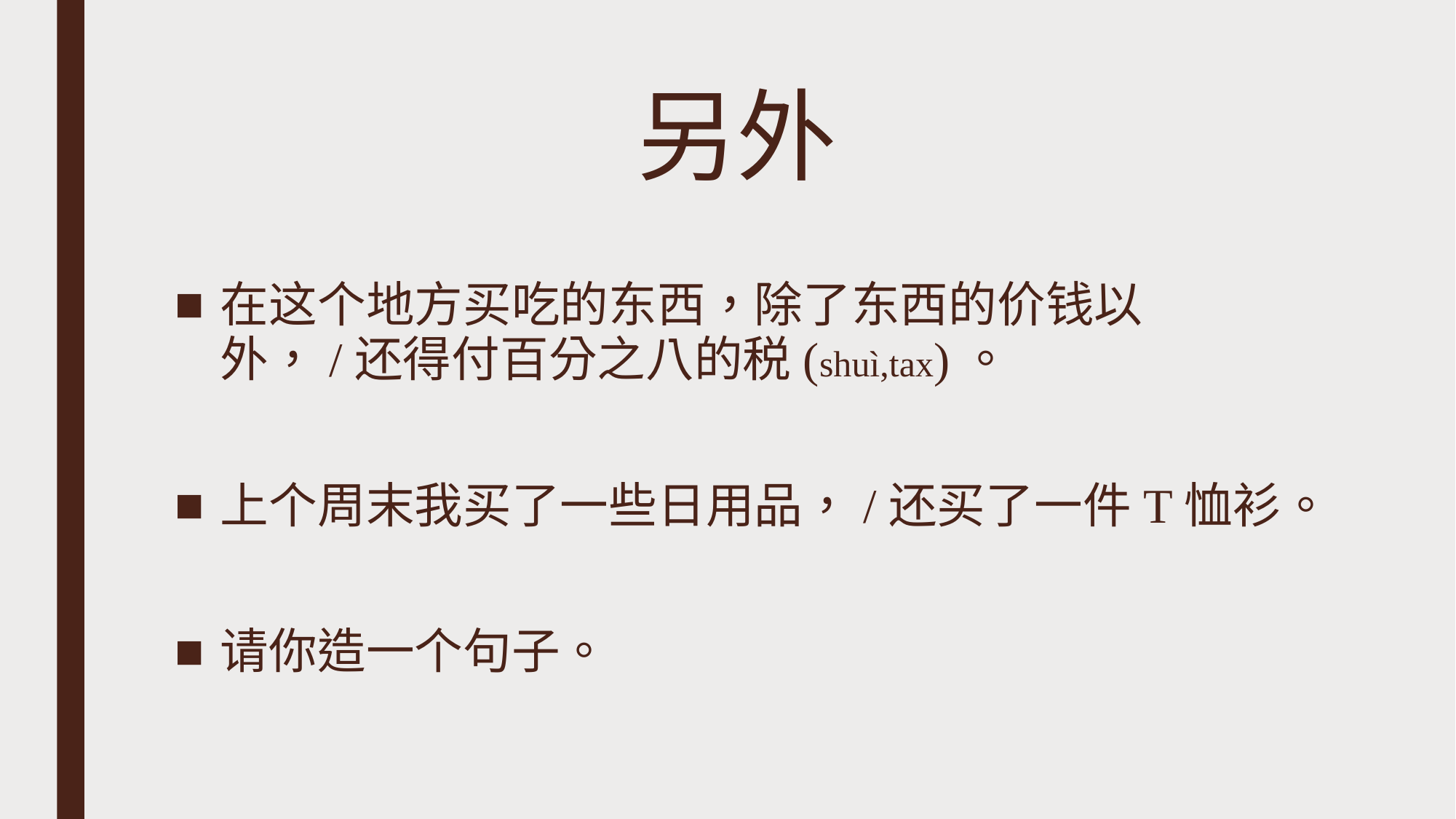

# 另外
在这个地方买吃的东西，除了东西的价钱以外，/还得付百分之八的税(shuì,tax)。

上个周末我买了一些日用品，/还买了一件T恤衫。

请你造一个句子。